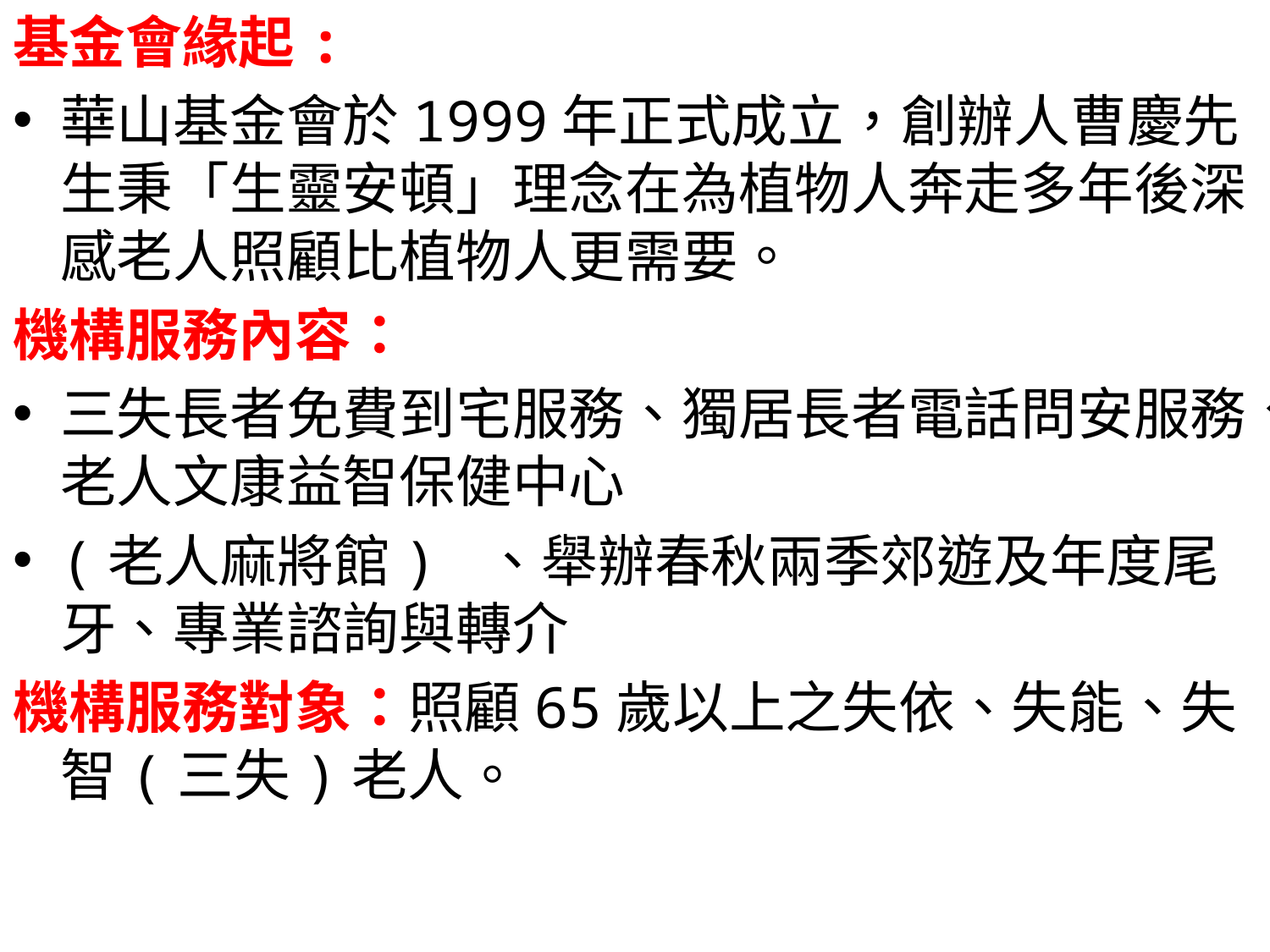

基金會緣起:
華山基金會於1999年正式成立，創辦人曹慶先生秉「生靈安頓」理念在為植物人奔走多年後深感老人照顧比植物人更需要。
機構服務內容：
三失長者免費到宅服務、獨居長者電話問安服務、老人文康益智保健中心
(老人麻將館) 、舉辦春秋兩季郊遊及年度尾牙、專業諮詢與轉介
機構服務對象：照顧65歲以上之失依、失能、失智(三失)老人。